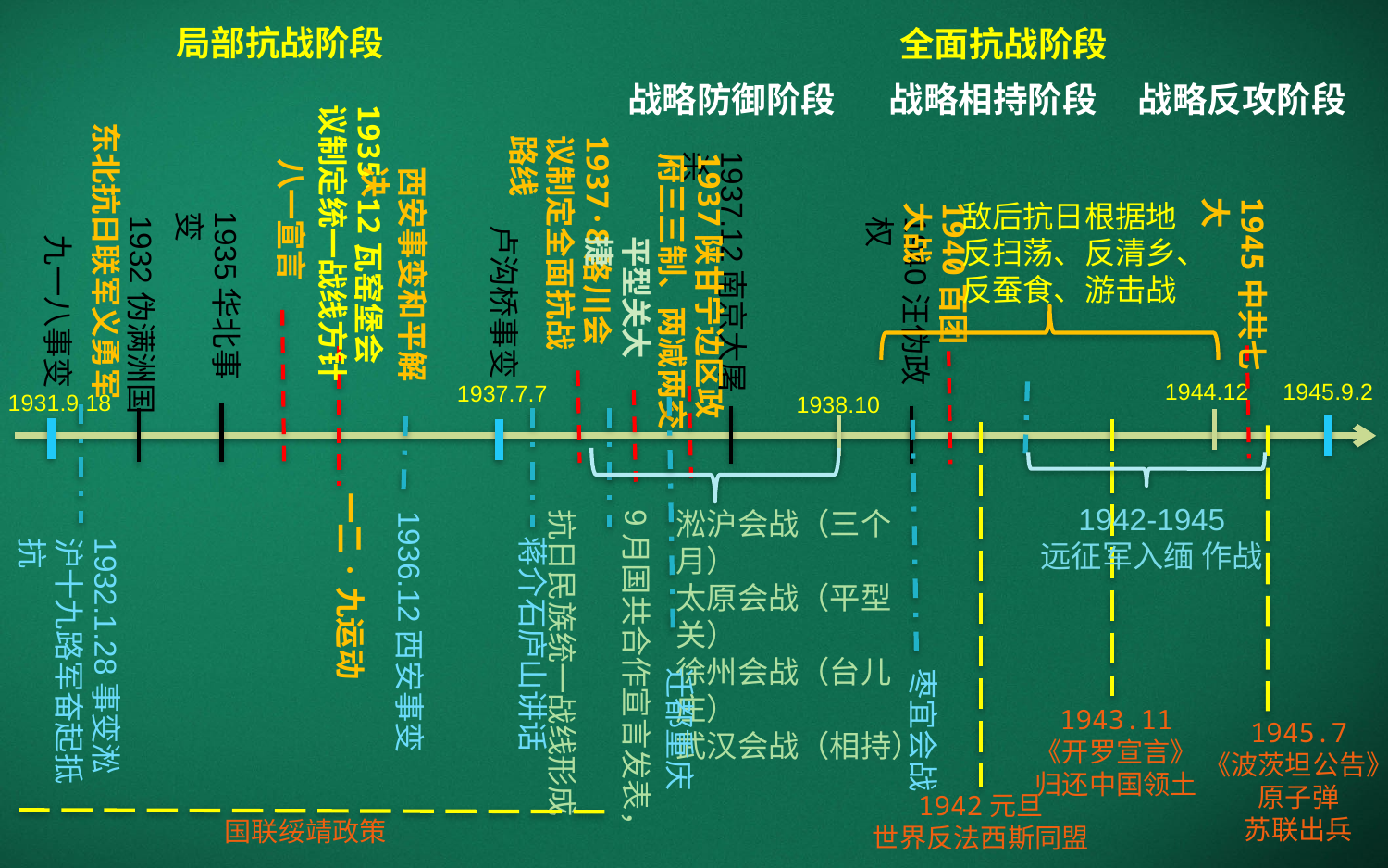

局部抗战阶段
全面抗战阶段
战略防御阶段
战略相持阶段
战略反攻阶段
1935·12瓦窑堡会议制定统一战线方针
东北抗日联军义勇军
1937·8洛川会议制定全面抗战路线
1937.12南京大屠杀
1937陕甘宁边区政府三三制、两减两交
八一宣言
西安事变和平解决

1945中共七大
1940百团大战
敌后抗日根据地
反扫荡、反清乡、反蚕食、游击战
1935华北事变
1932伪满洲国
1940汪伪政权
卢沟桥事变
九一八事变
平型关大捷

1944.12
1945.9.2
1937.7.7
1931.9.18
1938.10
一二·九运动
1942-1945
远征军入缅 作战
9月国共合作宣言发表，
抗日民族统一战线形成
1936.12西安事变
淞沪会战（三个月）
太原会战（平型关）
徐州会战（台儿庄）
武汉会战（相持）
蒋介石庐山讲话
1932.1.28事变淞沪十九路军奋起抵抗
迁都重庆
枣宜会战
1943.11
《开罗宣言》
归还中国领土
1945.7
《波茨坦公告》
原子弹
苏联出兵
1942元旦
世界反法西斯同盟
国联绥靖政策